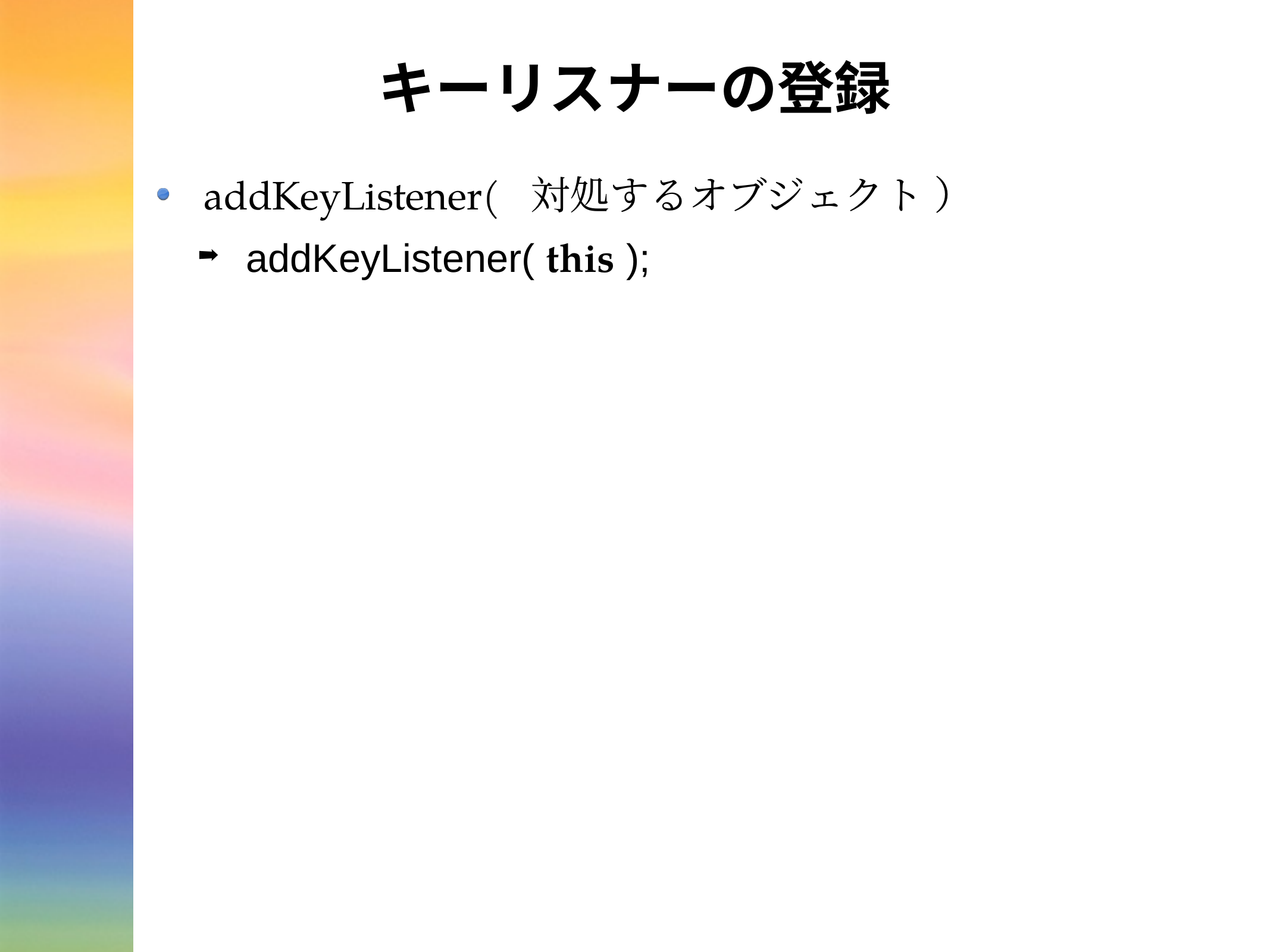

# キーリスナーの登録
addKeyListener(  対処するオブジェクト ）
addKeyListener( this );